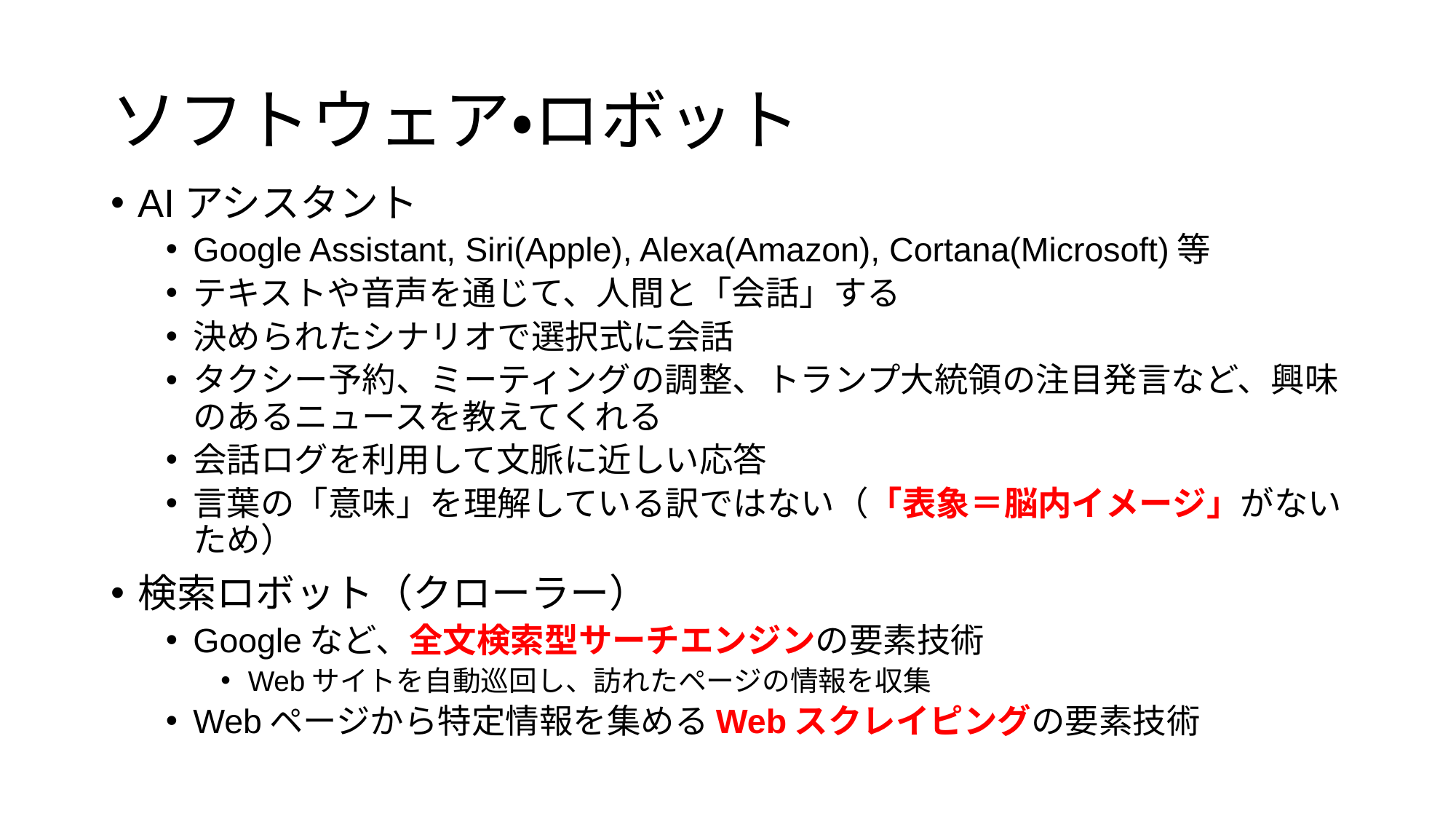

# ソフトウェア・ロボット
AIアシスタント
Google Assistant, Siri(Apple), Alexa(Amazon), Cortana(Microsoft)等
テキストや音声を通じて、人間と「会話」する
決められたシナリオで選択式に会話
タクシー予約、ミーティングの調整、トランプ大統領の注目発言など、興味のあるニュースを教えてくれる
会話ログを利用して文脈に近しい応答
言葉の「意味」を理解している訳ではない（「表象＝脳内イメージ」がないため）
検索ロボット（クローラー）
Googleなど、全文検索型サーチエンジンの要素技術
Webサイトを自動巡回し、訪れたページの情報を収集
Webページから特定情報を集めるWebスクレイピングの要素技術